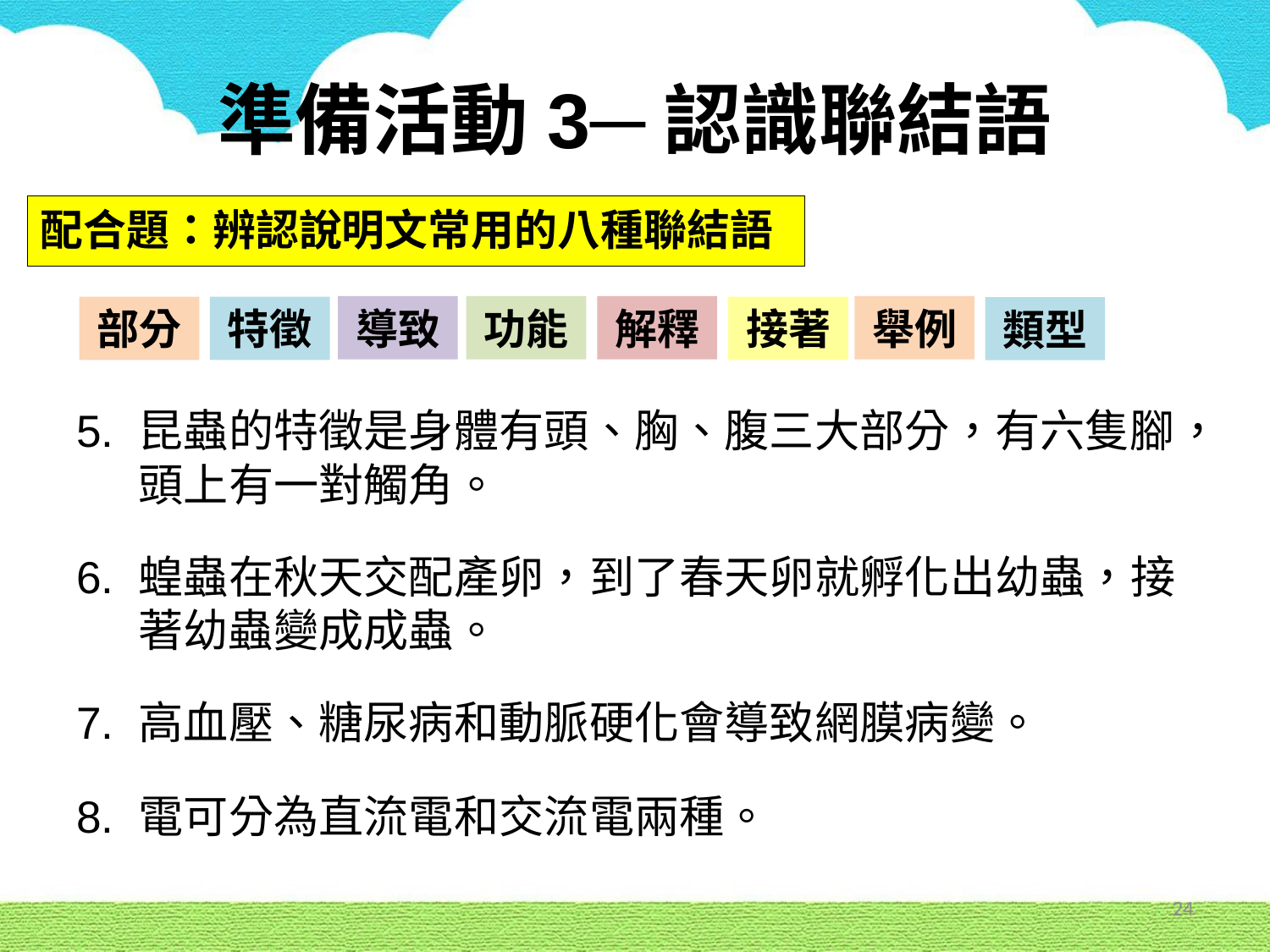

# 準備活動3─認識聯結語
配合題：辨認說明文常用的八種聯結語
舉例
解釋
功能
導致
部分
特徵
接著
類型
昆蟲的特徵是身體有頭、胸、腹三大部分，有六隻腳，頭上有一對觸角。

蝗蟲在秋天交配產卵，到了春天卵就孵化出幼蟲，接著幼蟲變成成蟲。

高血壓、糖尿病和動脈硬化會導致網膜病變。

電可分為直流電和交流電兩種。

24